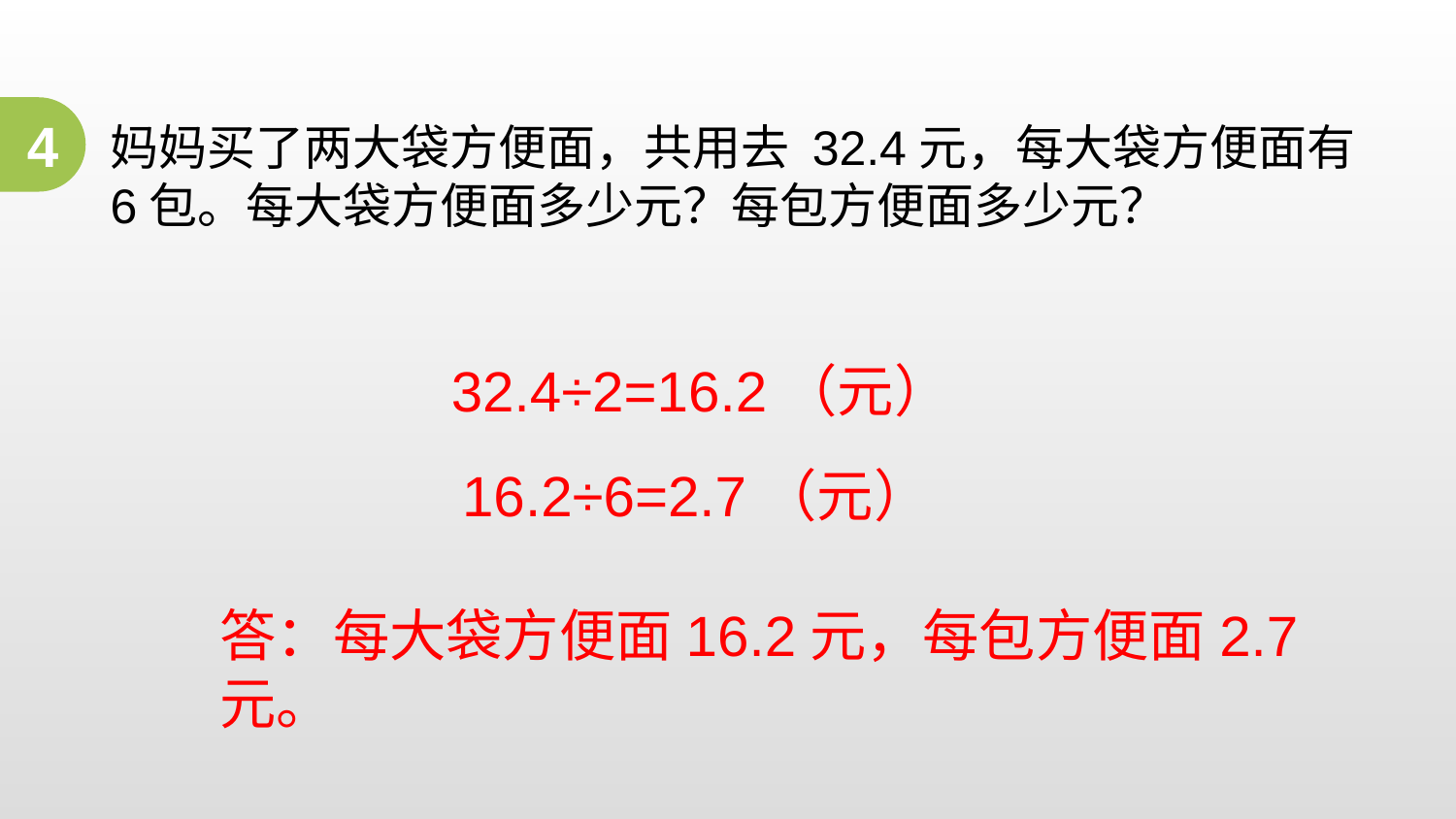

4
妈妈买了两大袋方便面，共用去 32.4元，每大袋方便面有6包。每大袋方便面多少元？每包方便面多少元？
32.4÷2=16.2（元）
16.2÷6=2.7（元）
答：每大袋方便面16.2元，每包方便面2.7元。